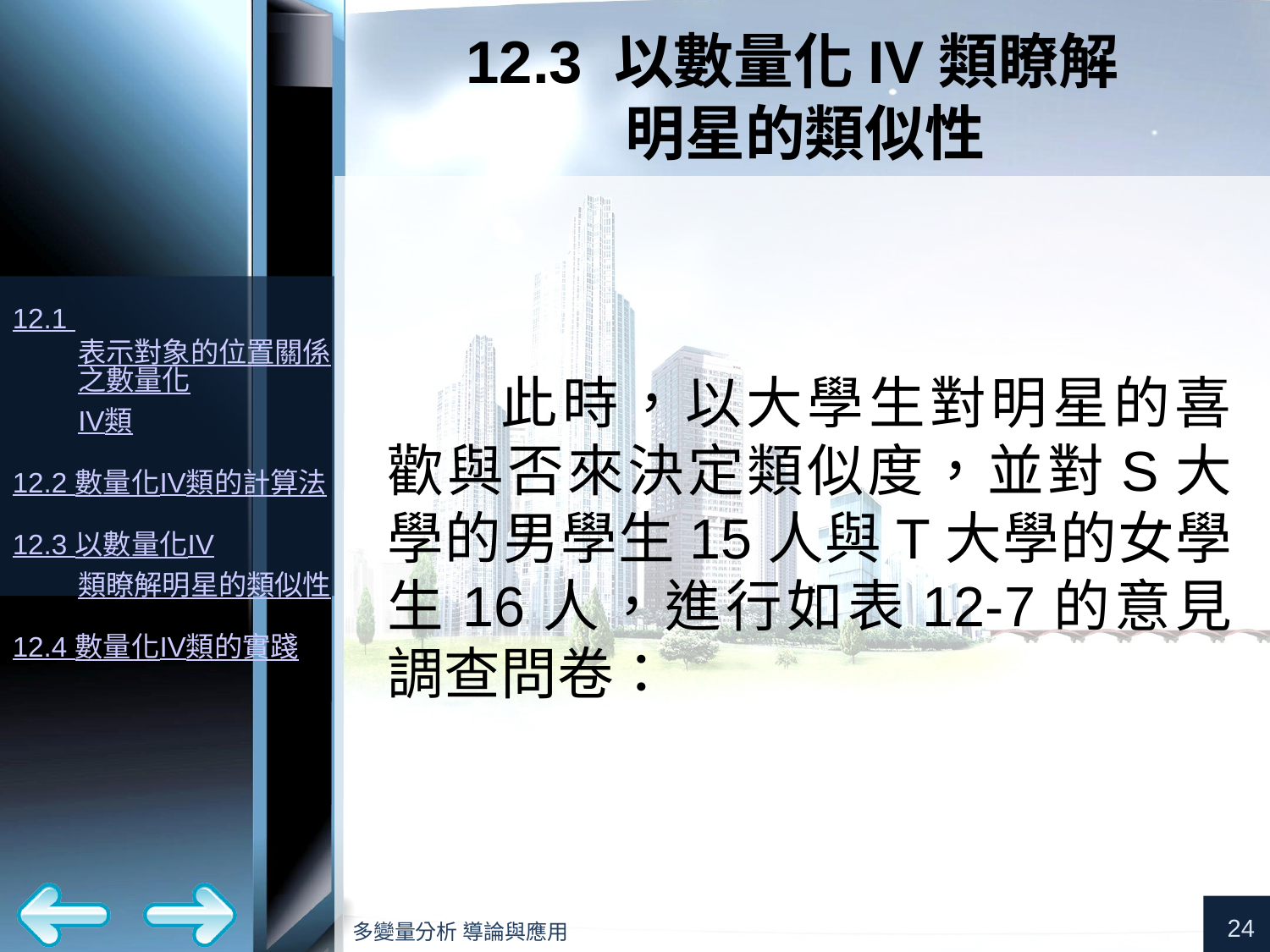

# 12.3 以數量化IV類瞭解 明星的類似性
此時，以大學生對明星的喜歡與否來決定類似度，並對S大學的男學生15人與T大學的女學生16人，進行如表12-7的意見調查問卷：
24
多變量分析 導論與應用